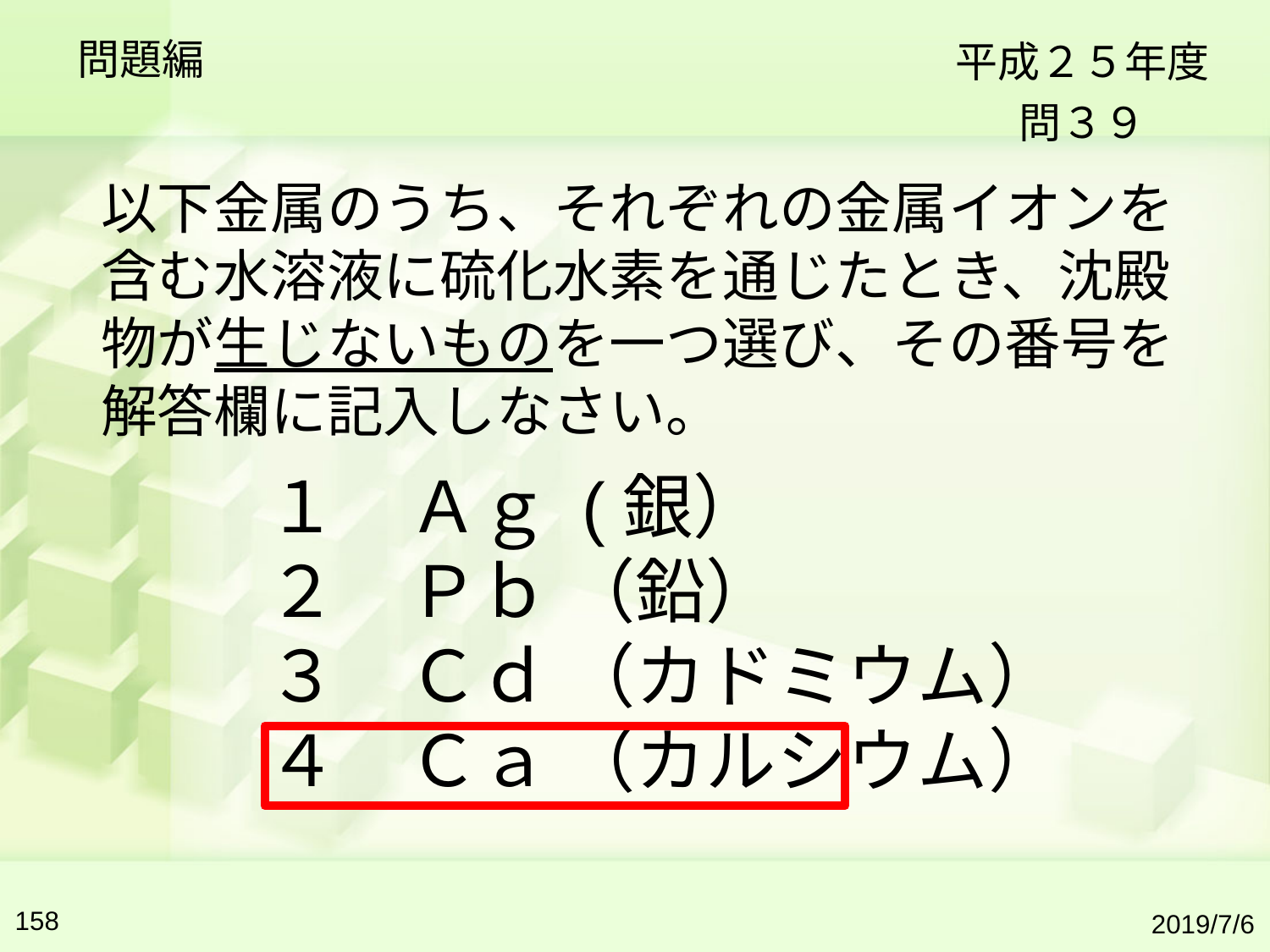

問題編
平成２５年度
問３９
以下金属のうち、それぞれの金属イオンを含む水溶液に硫化水素を通じたとき、沈殿物が生じないものを一つ選び、その番号を解答欄に記入しなさい。
１　Ａｇ (銀）
２　Ｐｂ （鉛）
３　Ｃｄ （カドミウム）
４　Ｃａ （カルシウム）

158
2019/7/6